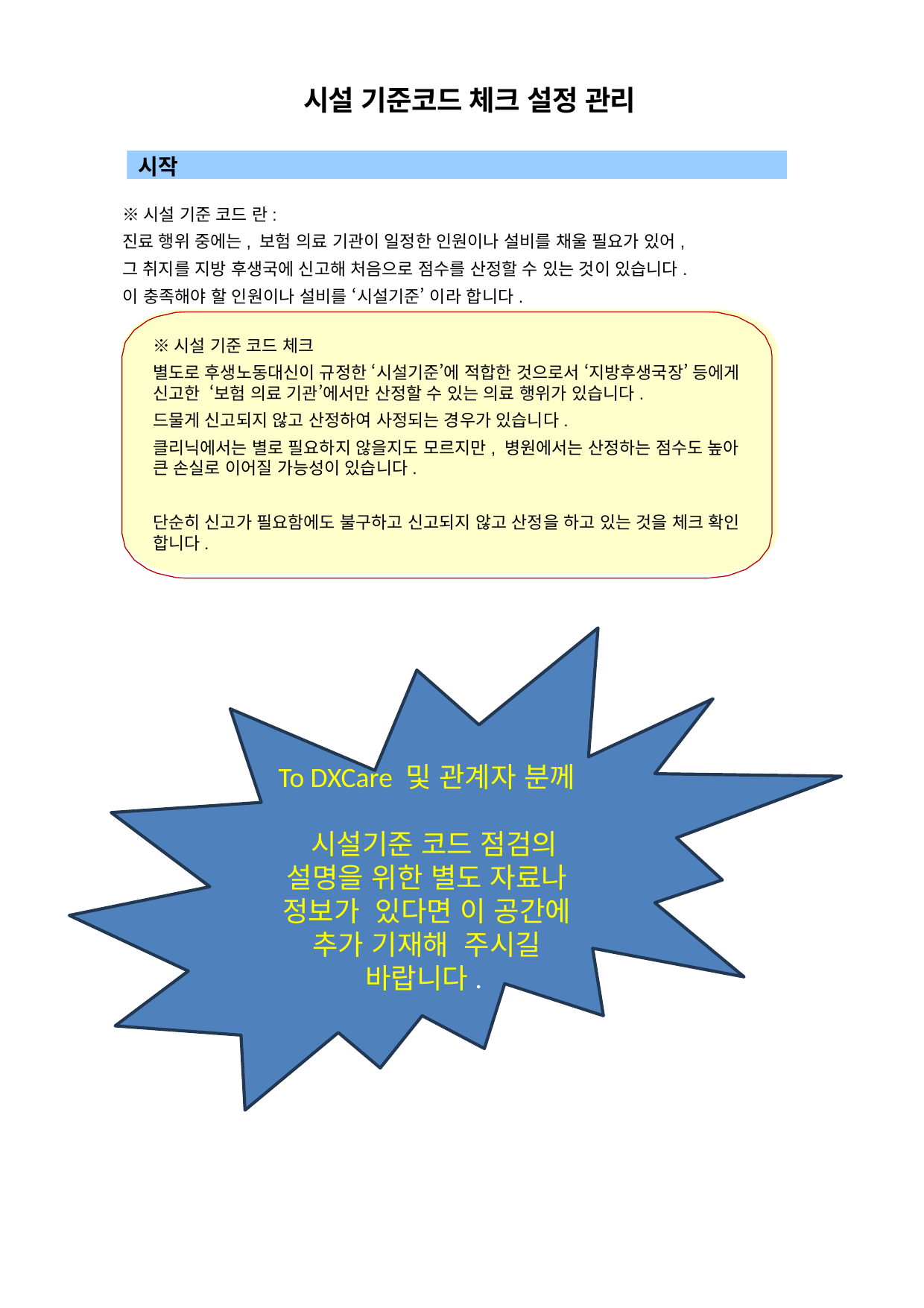

시설 기준코드 체크 설정 관리
시작
※시설 기준 코드 란:
진료 행위 중에는, 보험 의료 기관이 일정한 인원이나 설비를 채울 필요가 있어,
그 취지를 지방 후생국에 신고해 처음으로 점수를 산정할 수 있는 것이 있습니다.
이 충족해야 할 인원이나 설비를 ‘시설기준’ 이라 합니다.

※시설 기준 코드 체크
별도로 후생노동대신이 규정한 ‘시설기준’에 적합한 것으로서 ‘지방후생국장’ 등에게 신고한  ‘보험 의료 기관’에서만 산정할 수 있는 의료 행위가 있습니다.
드물게 신고되지 않고 산정하여 사정되는 경우가 있습니다.
클리닉에서는 별로 필요하지 않을지도 모르지만, 병원에서는 산정하는 점수도 높아 큰 손실로 이어질 가능성이 있습니다.

단순히 신고가 필요함에도 불구하고 신고되지 않고 산정을 하고 있는 것을 체크 확인 합니다.
To DXCare 및 관계자 분께

 시설기준 코드 점검의 설명을 위한 별도 자료나 정보가  있다면 이 공간에 추가 기재해  주시길 바랍니다.